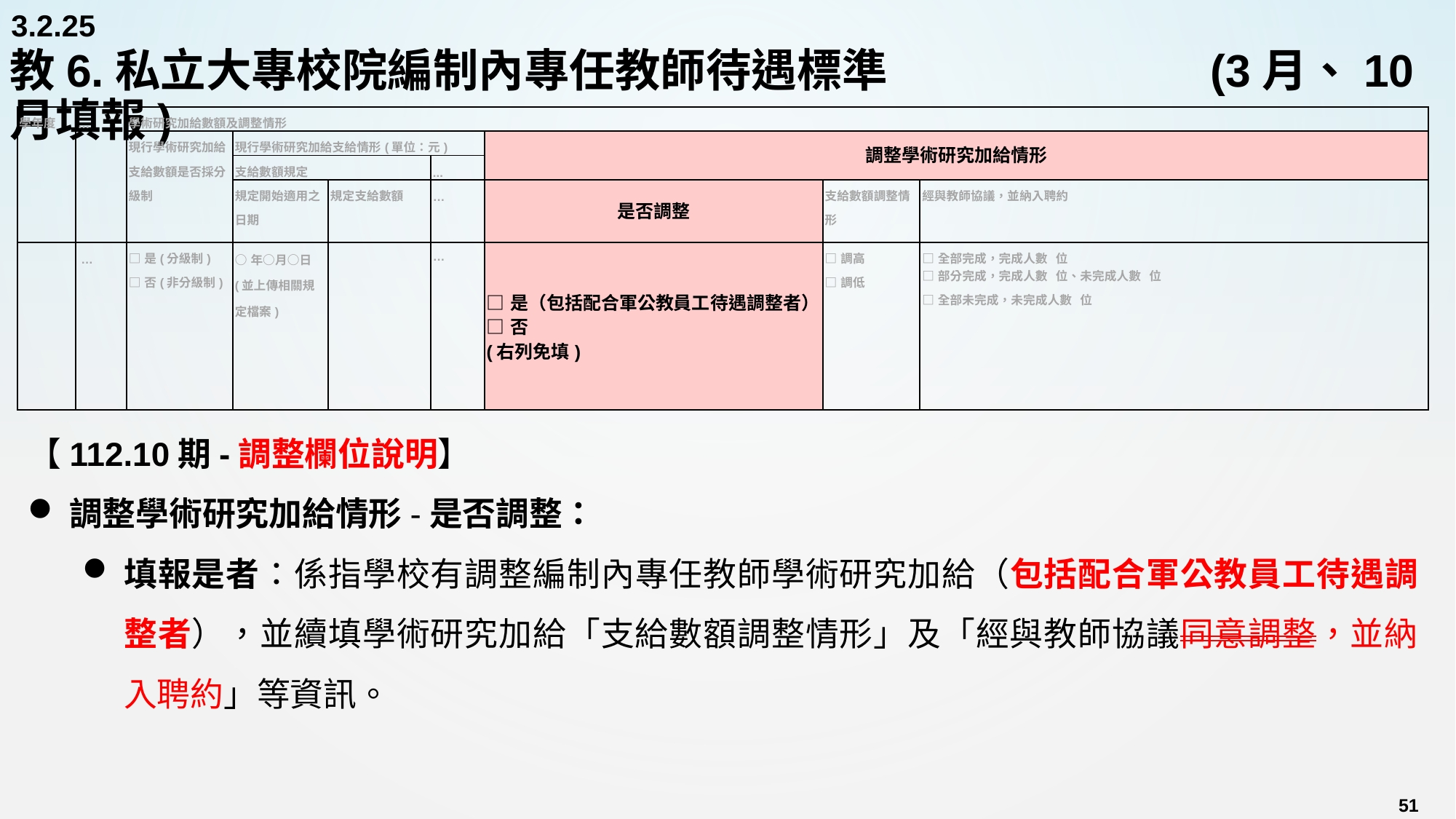

3.2.25
# 教6.私立大專校院編制內專任教師待遇標準 			(3月、10月填報)
| 學年度 | … | 學術研究加給數額及調整情形 |  |  |  |  |  |  |
| --- | --- | --- | --- | --- | --- | --- | --- | --- |
|  |  | 現行學術研究加給支給數額是否採分級制 | 現行學術研究加給支給情形(單位：元) |  |  | 調整學術研究加給情形 |  |  |
|  |  |  | 支給數額規定 |  | ... |  |  |  |
|  |  |  | 規定開始適用之日期 | 規定支給數額 | … | 是否調整 | 支給數額調整情形 | 經與教師協議，並納入聘約 |
|  | … | □是(分級制) □否(非分級制) | ○年○月○日(並上傳相關規定檔案) |  | … | □是（包括配合軍公教員工待遇調整者） □否 (右列免填) | □調高 □調低 | □全部完成，完成人數 位 □部分完成，完成人數 位、未完成人數 位 □全部未完成，未完成人數 位 |
【112.10期-調整欄位說明】
調整學術研究加給情形-是否調整：
填報是者：係指學校有調整編制內專任教師學術研究加給（包括配合軍公教員工待遇調整者），並續填學術研究加給「支給數額調整情形」及「經與教師協議同意調整，並納入聘約」等資訊。